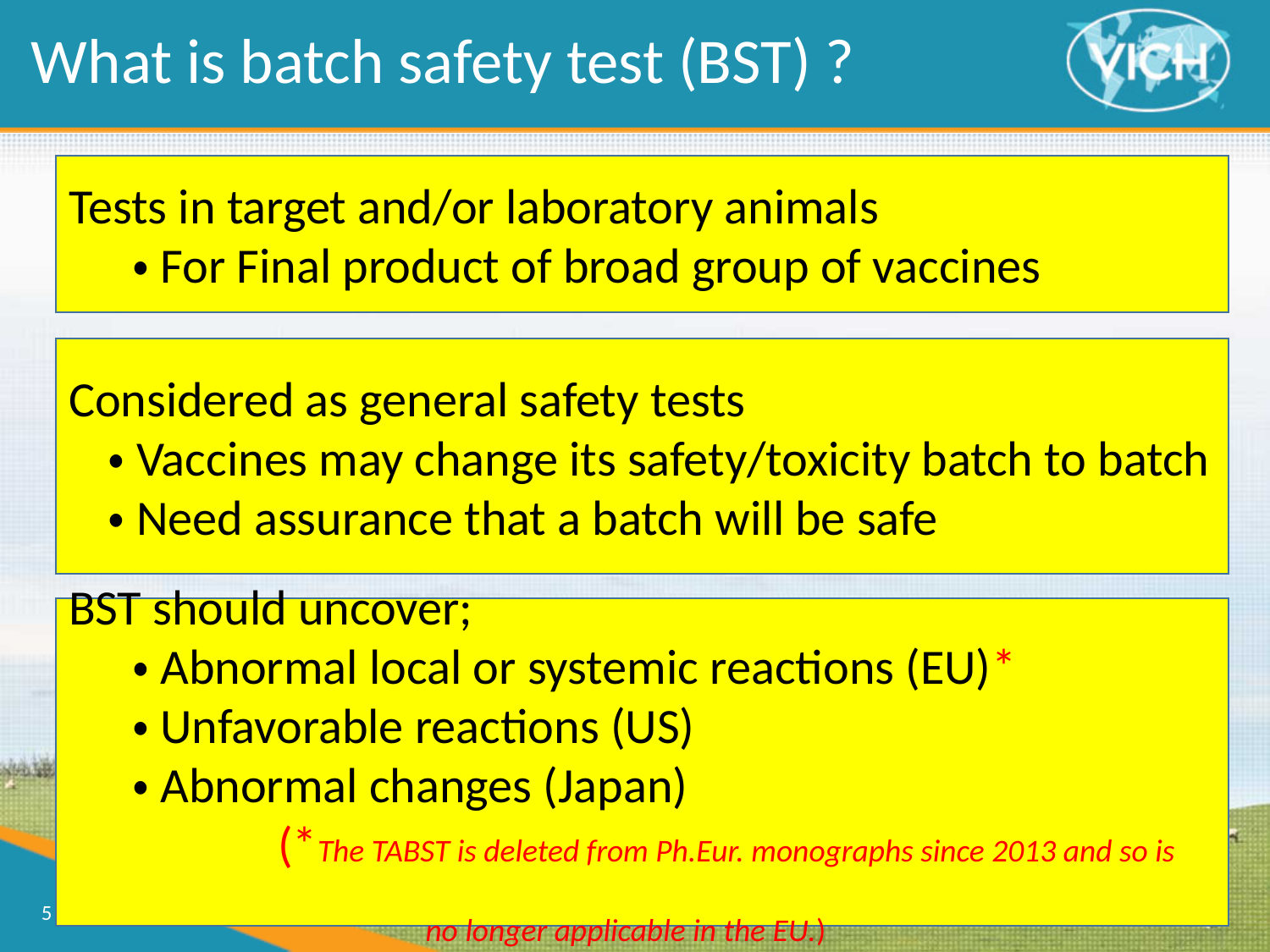

What is batch safety test (BST) ?
Tests in target and/or laboratory animals
・For Final product of broad group of vaccines
Considered as general safety tests
・Vaccines may change its safety/toxicity batch to batch
・Need assurance that a batch will be safe
BST should uncover;
・Abnormal local or systemic reactions (EU)*
・Unfavorable reactions (US)
・Abnormal changes (Japan)
             (*The TABST is deleted from Ph.Eur. monographs since 2013 and so is
　　　　　　　　　no longer applicable in the EU.)